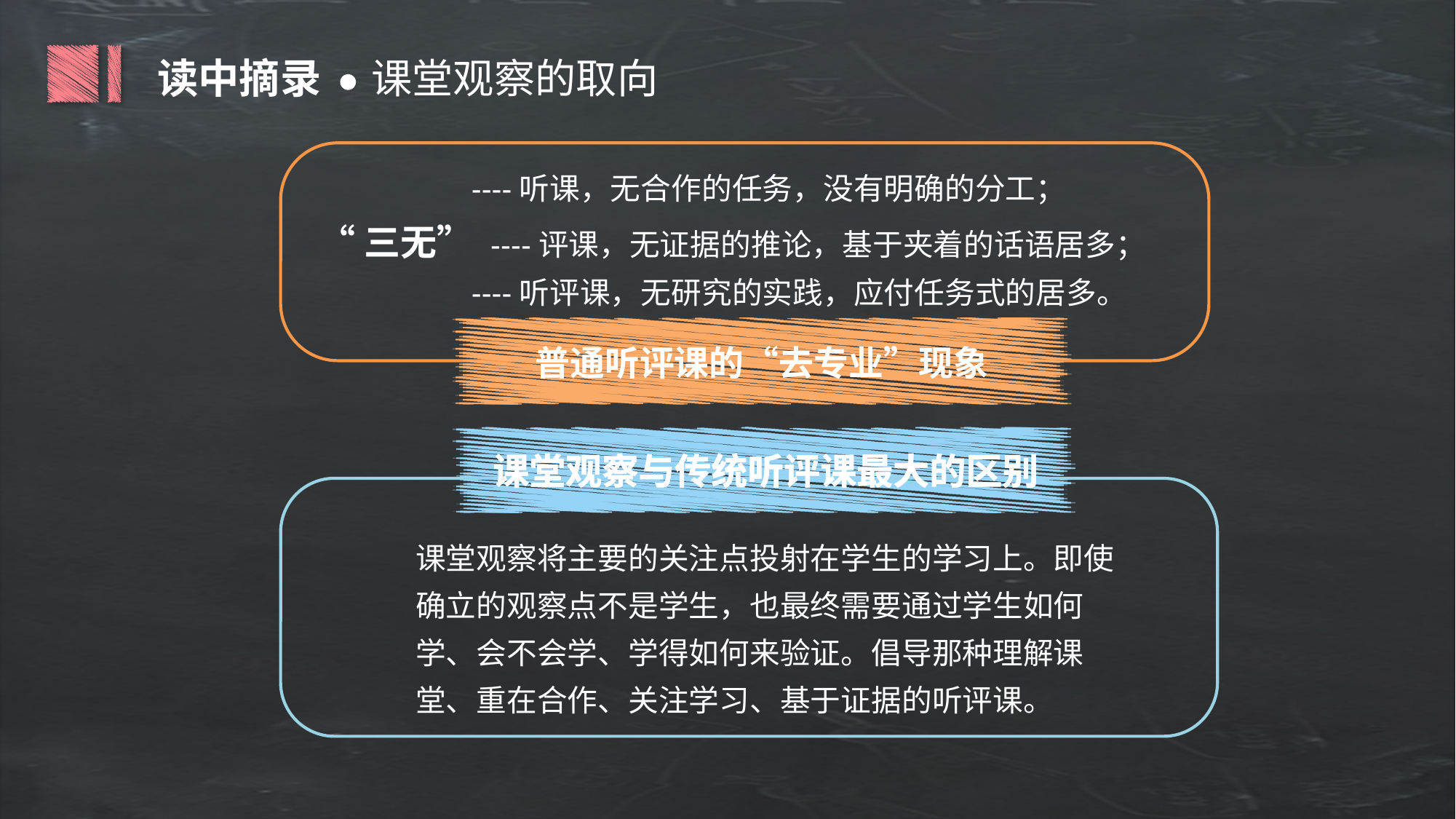

读中摘录
课堂观察的取向

                   ----听课，无合作的任务，没有明确的分工；
 “三无” ----评课，无证据的推论，基于夹着的话语居多；
                   ----听评课，无研究的实践，应付任务式的居多。
普通听评课的“去专业”现象

课堂观察与传统听评课最大的区别

课堂观察将主要的关注点投射在学生的学习上。即使确立的观察点不是学生，也最终需要通过学生如何学、会不会学、学得如何来验证。倡导那种理解课堂、重在合作、关注学习、基于证据的听评课。